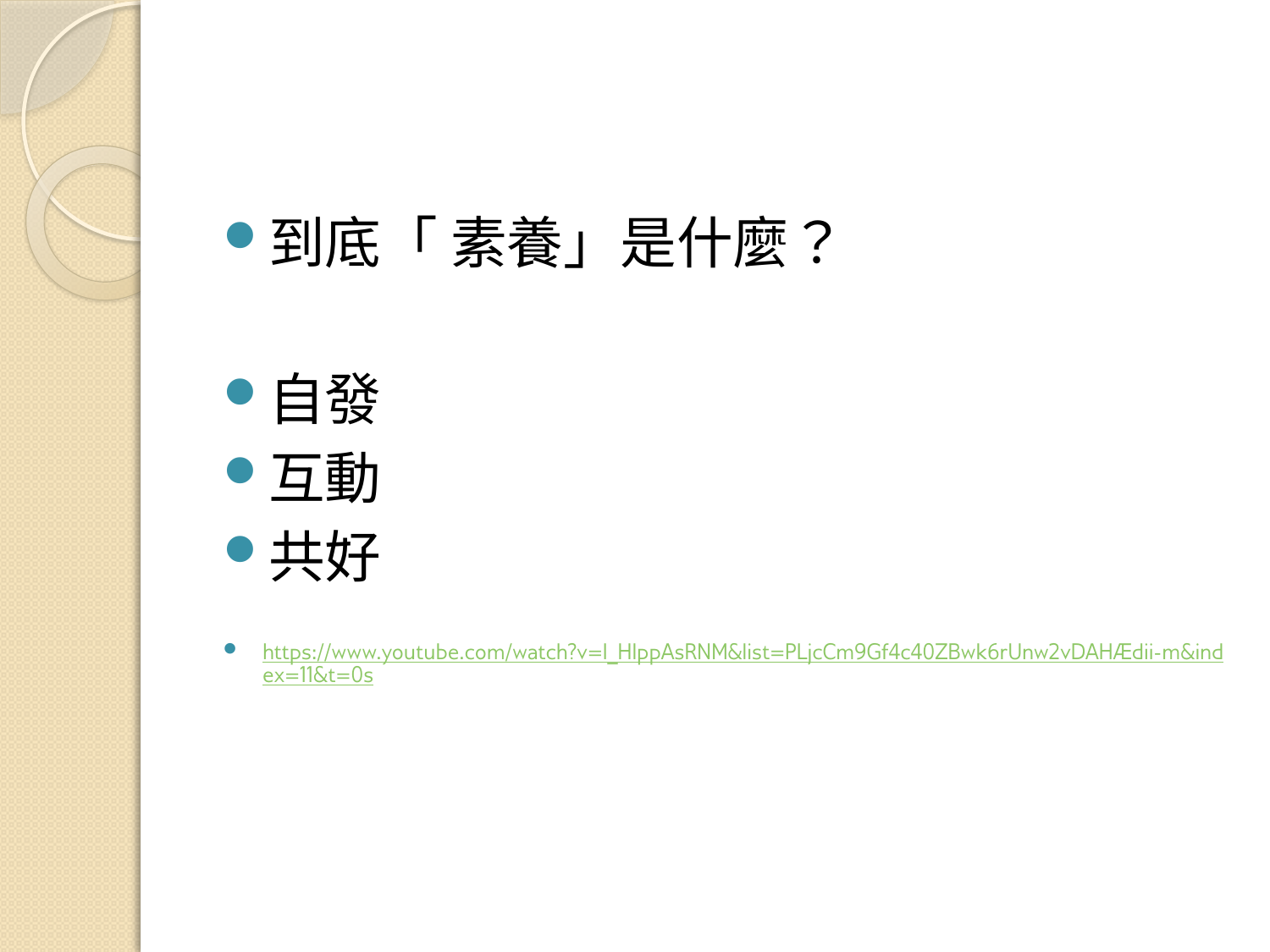

#
到底「 素養」是什麼？

自發
互動
共好

https://www.youtube.com/watch?v=I_HIppAsRNM&list=PLjcCm9Gf4c40ZBwk6rUnw2vDAHAEdii-m&index=11&t=0s